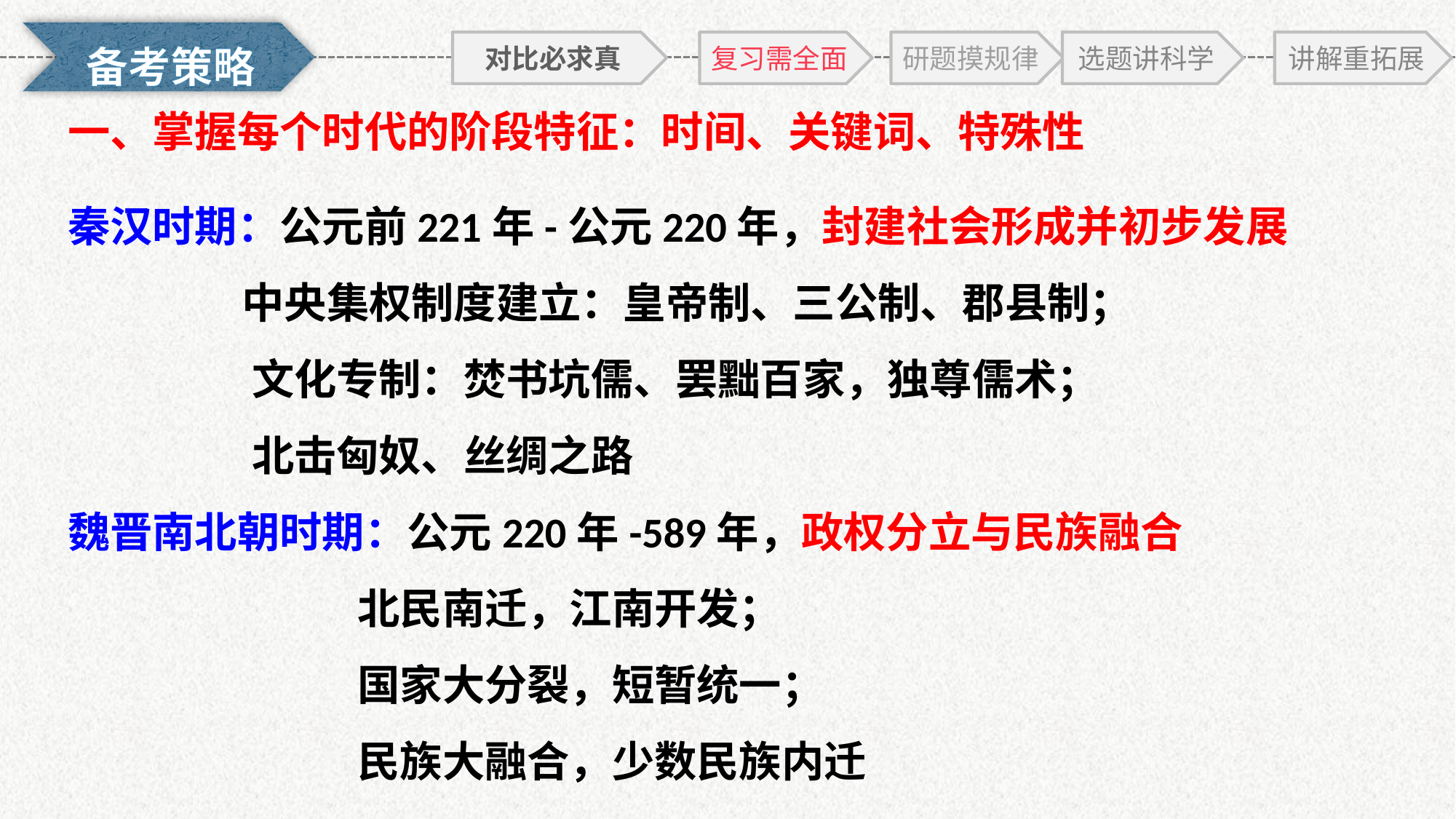

对比必求真
复习需全面
研题摸规律
选题讲科学
讲解重拓展
一、掌握每个时代的阶段特征：时间、关键词、特殊性
秦汉时期：公元前221年-公元220年，封建社会形成并初步发展
                 中央集权制度建立：皇帝制、三公制、郡县制；
                  文化专制：焚书坑儒、罢黜百家，独尊儒术；
                  北击匈奴、丝绸之路
魏晋南北朝时期：公元220年-589年，政权分立与民族融合
                             北民南迁，江南开发；
                             国家大分裂，短暂统一；
                             民族大融合，少数民族内迁